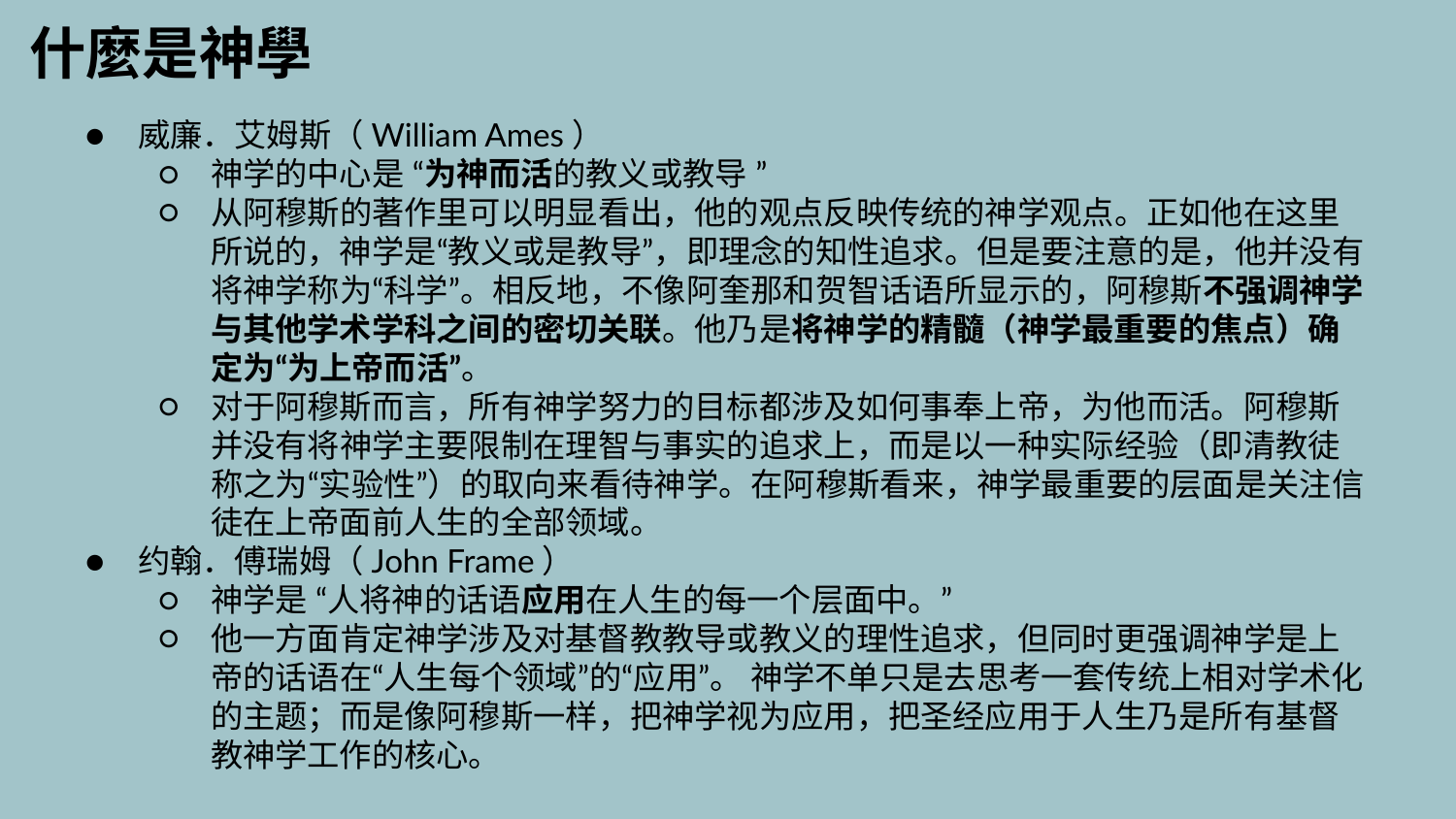

什麼是神學
威廉．艾姆斯（William Ames）
神学的中心是 “为神而活的教义或教导 ”
从阿穆斯的著作里可以明显看出，他的观点反映传统的神学观点。正如他在这里所说的，神学是“教义或是教导”，即理念的知性追求。但是要注意的是，他并没有将神学称为“科学”。相反地，不像阿奎那和贺智话语所显示的，阿穆斯不强调神学与其他学术学科之间的密切关联。他乃是将神学的精髓（神学最重要的焦点）确定为“为上帝而活”。
对于阿穆斯而言，所有神学努力的目标都涉及如何事奉上帝，为他而活。阿穆斯并没有将神学主要限制在理智与事实的追求上，而是以一种实际经验（即清教徒称之为“实验性”）的取向来看待神学。在阿穆斯看来，神学最重要的层面是关注信徒在上帝面前人生的全部领域。
约翰．傅瑞姆（John Frame）
神学是 “人将神的话语应用在人生的每一个层面中。”
他一方面肯定神学涉及对基督教教导或教义的理性追求，但同时更强调神学是上帝的话语在“人生每个领域”的“应用”。 神学不单只是去思考一套传统上相对学术化的主题；而是像阿穆斯一样，把神学视为应用，把圣经应用于人生乃是所有基督教神学工作的核心。